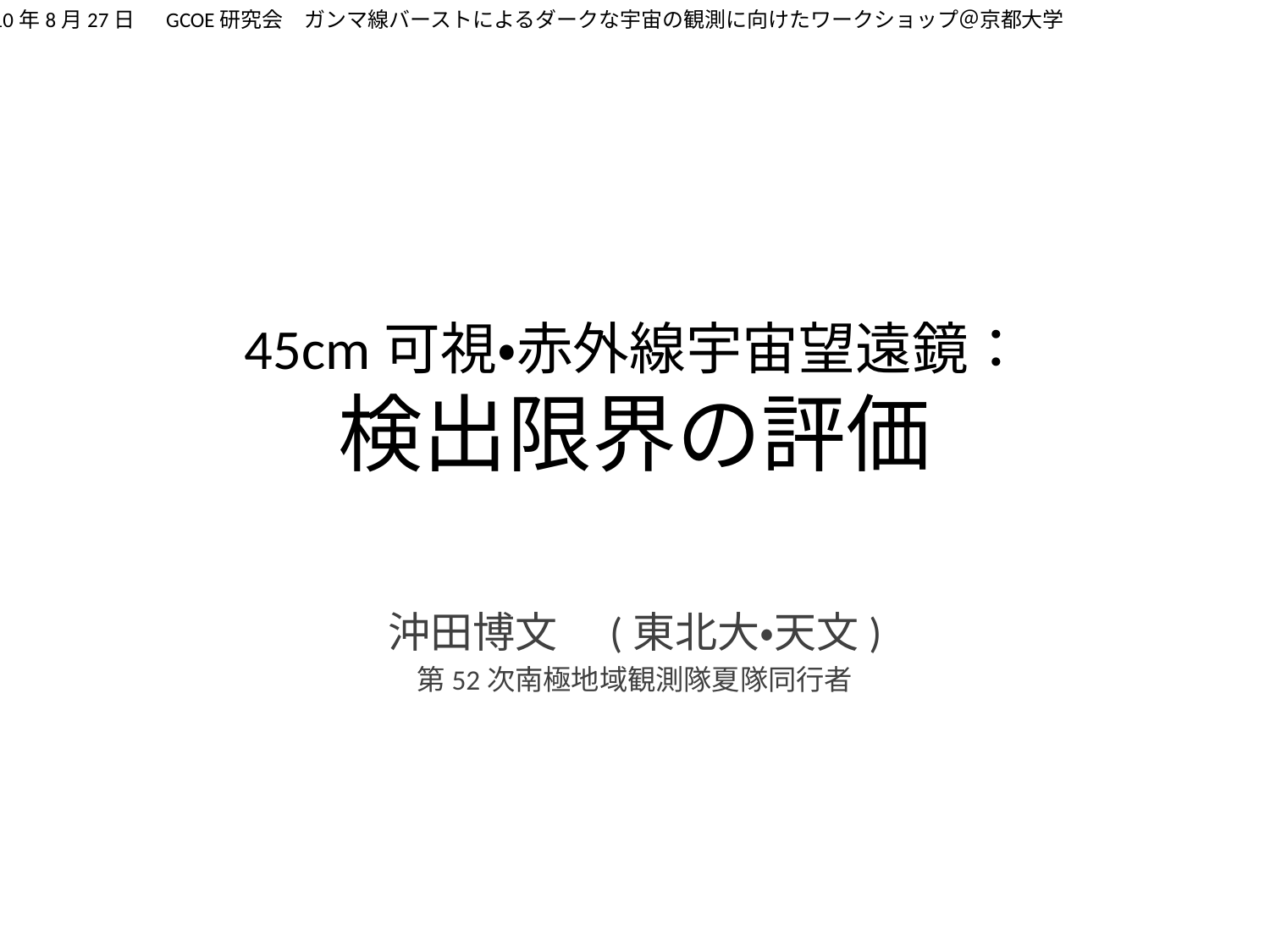

2010年8月27日　 GCOE研究会　ガンマ線バーストによるダークな宇宙の観測に向けたワークショップ＠京都大学
# 45cm可視・赤外線宇宙望遠鏡： 検出限界の評価

沖田博文　(東北大・天文)
第52次南極地域観測隊夏隊同行者